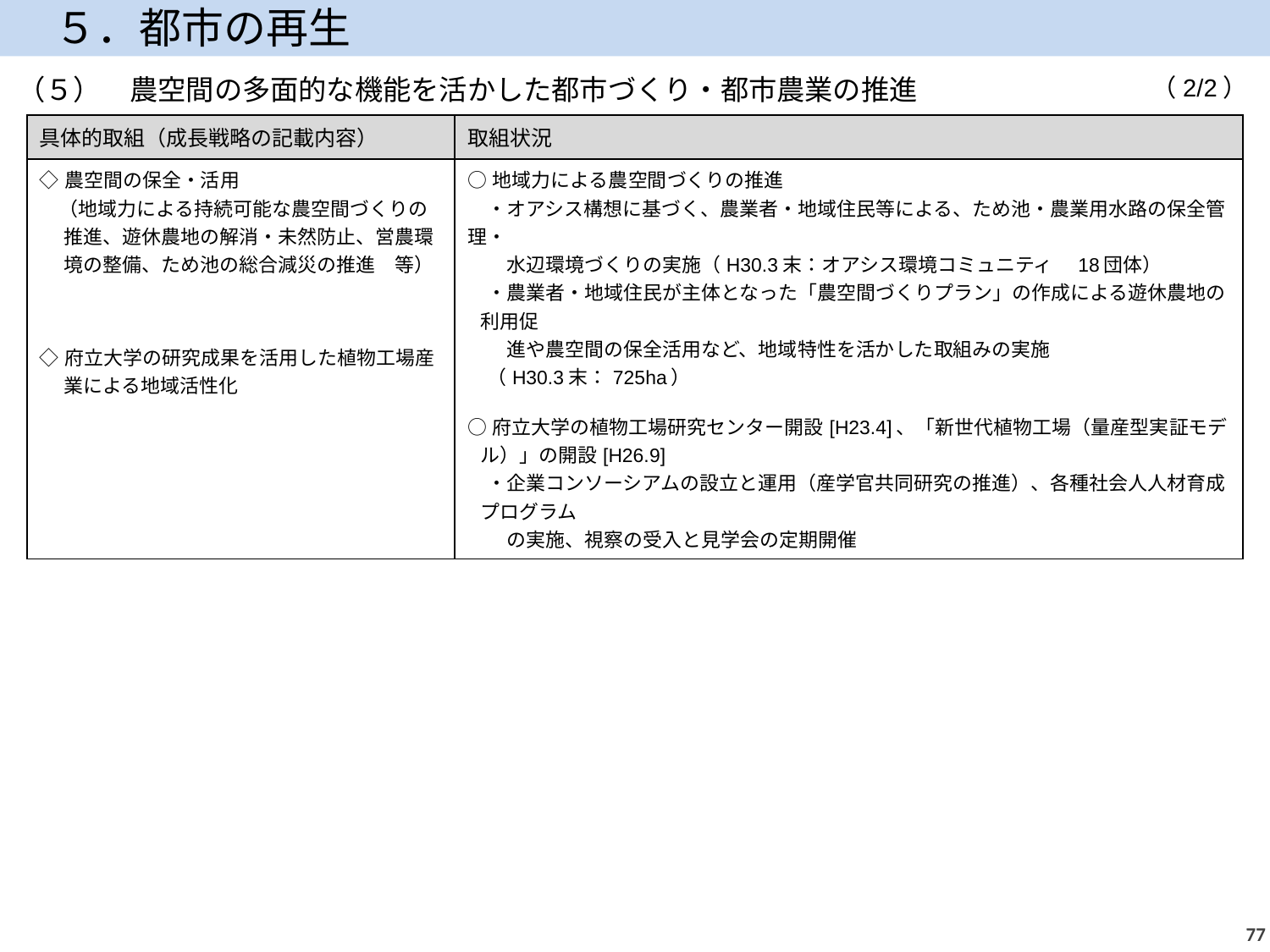

５．都市の再生
（５）　農空間の多面的な機能を活かした都市づくり・都市農業の推進
（2/2）
| 具体的取組（成長戦略の記載内容） | 取組状況 |
| --- | --- |
| ◇農空間の保全・活用 　（地域力による持続可能な農空間づくりの推進、遊休農地の解消・未然防止、営農環境の整備、ため池の総合減災の推進　等） ◇府立大学の研究成果を活用した植物工場産業による地域活性化 | ○地域力による農空間づくりの推進 　・オアシス構想に基づく、農業者・地域住民等による、ため池・農業用水路の保全管理・ 　　水辺環境づくりの実施（H30.3末：オアシス環境コミュニティ　18団体） 　・農業者・地域住民が主体となった「農空間づくりプラン」の作成による遊休農地の利用促　 　　進や農空間の保全活用など、地域特性を活かした取組みの実施 　（H30.3末：725ha） ○府立大学の植物工場研究センター開設[H23.4]、「新世代植物工場（量産型実証モデル）」の開設[H26.9] 　・企業コンソーシアムの設立と運用（産学官共同研究の推進）、各種社会人人材育成プログラム 　　の実施、視察の受入と見学会の定期開催 |
77